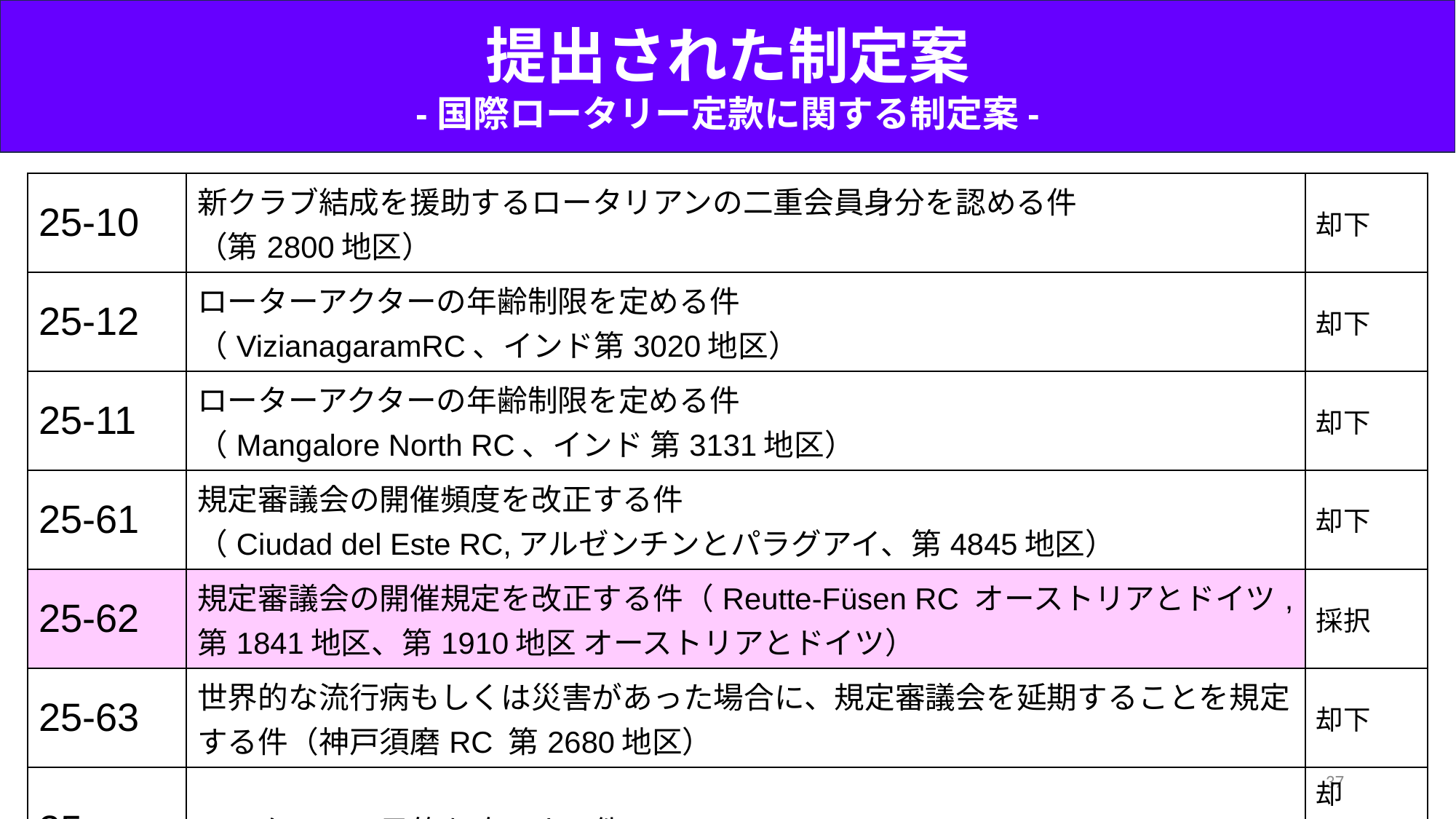

提出された制定案
-国際ロータリー定款に関する制定案-
| 25-10 | 新クラブ結成を援助するロータリアンの二重会員身分を認める件 （第2800地区） | 却下 |
| --- | --- | --- |
| 25-12 | ローターアクターの年齢制限を定める件 （VizianagaramRC、インド第3020地区） | 却下 |
| 25-11 | ローターアクターの年齢制限を定める件 （Mangalore North RC、インド 第3131地区） | 却下 |
| 25-61 | 規定審議会の開催頻度を改正する件 （Ciudad del Este RC,アルゼンチンとパラグアイ、第4845地区） | 却下 |
| 25-62 | 規定審議会の開催規定を改正する件（Reutte-Füsen RC オーストリアとドイツ,第1841地区、第1910地区 オーストリアとドイツ） | 採択 |
| 25-63 | 世界的な流行病もしくは災害があった場合に、規定審議会を延期することを規定する件（神戸須磨RC 第2680地区） | 却下 |
| 25-81/82 | ロータリーの目的を改正する件 （千葉RC、2790地区） | 却下/　　　 　却下 |
37